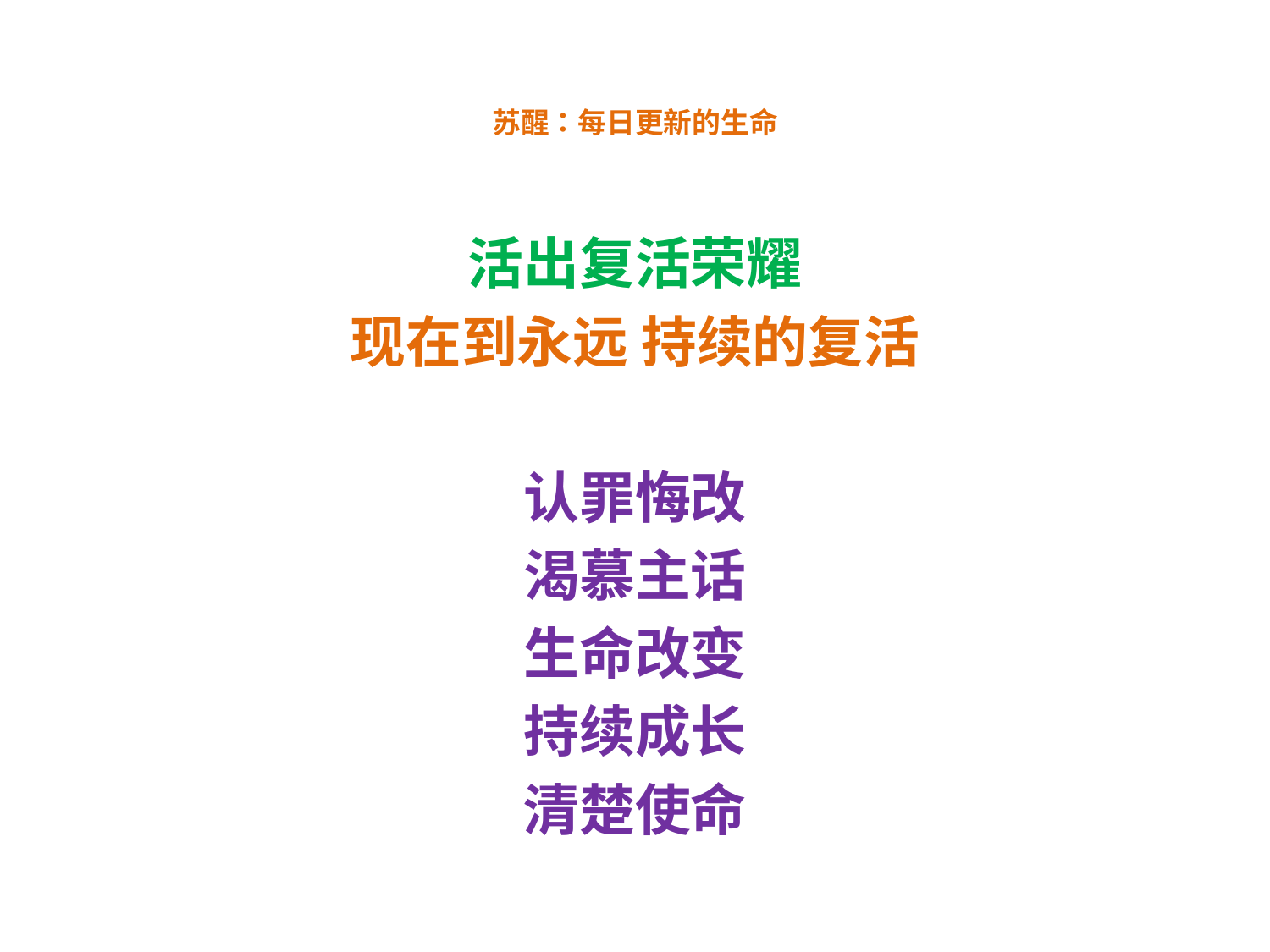

# 苏醒：每日更新的生命
活出复活荣耀
现在到永远 持续的复活

认罪悔改
渴慕主话
生命改变
持续成长
清楚使命